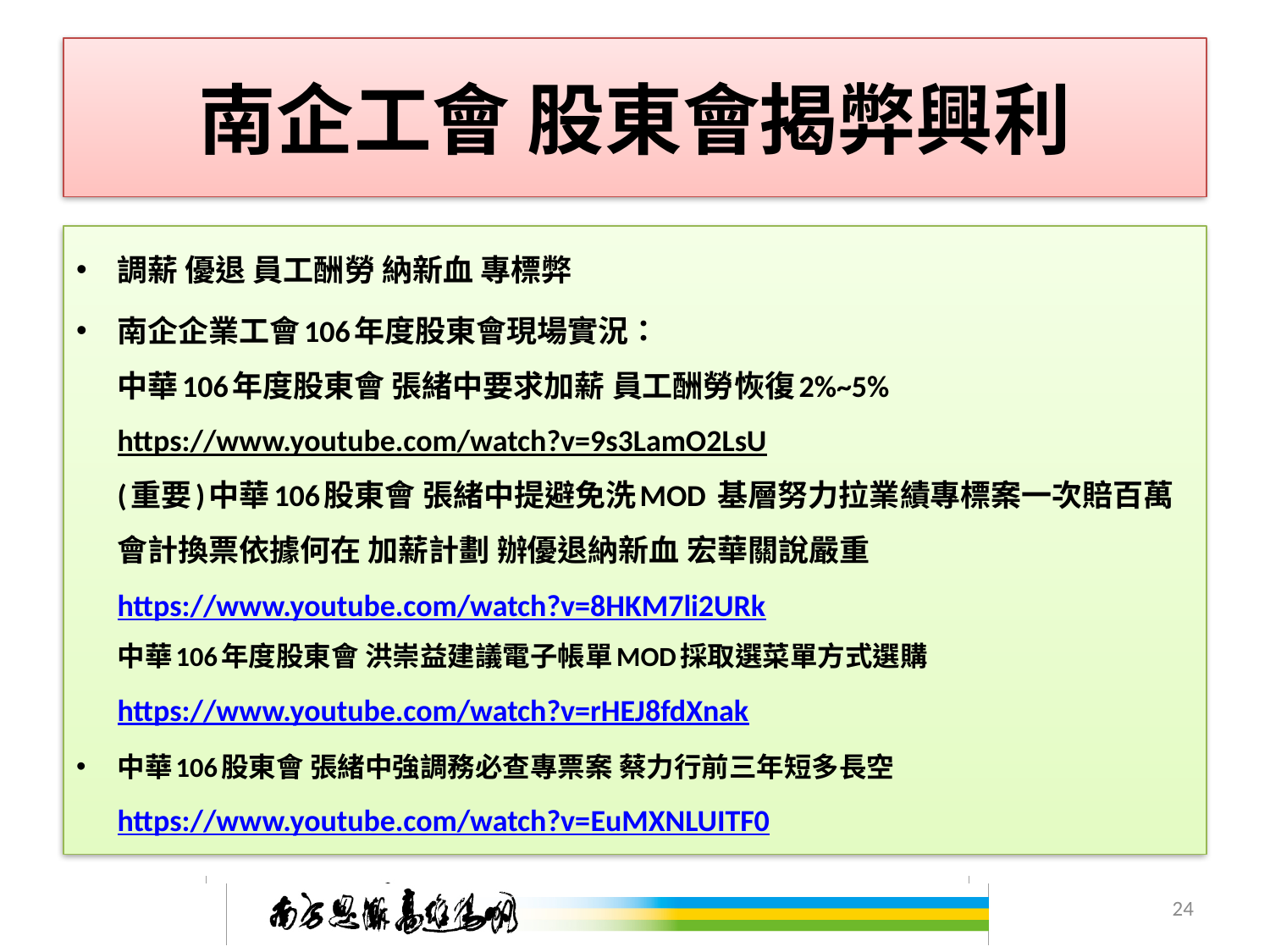

# 南企工會 股東會揭弊興利
調薪 優退 員工酬勞 納新血 專標弊
南企企業工會106年度股東會現場實況：
中華106年度股東會 張緒中要求加薪 員工酬勞恢復2%~5%
https://www.youtube.com/watch?v=9s3LamO2LsU
(重要)中華106股東會 張緒中提避免洗MOD 基層努力拉業績專標案一次賠百萬 會計換票依據何在 加薪計劃 辦優退納新血 宏華關說嚴重
https://www.youtube.com/watch?v=8HKM7li2URk
中華106年度股東會 洪崇益建議電子帳單MOD採取選菜單方式選購
https://www.youtube.com/watch?v=rHEJ8fdXnak
中華106股東會 張緒中強調務必查專票案 蔡力行前三年短多長空
https://www.youtube.com/watch?v=EuMXNLUITF0
24